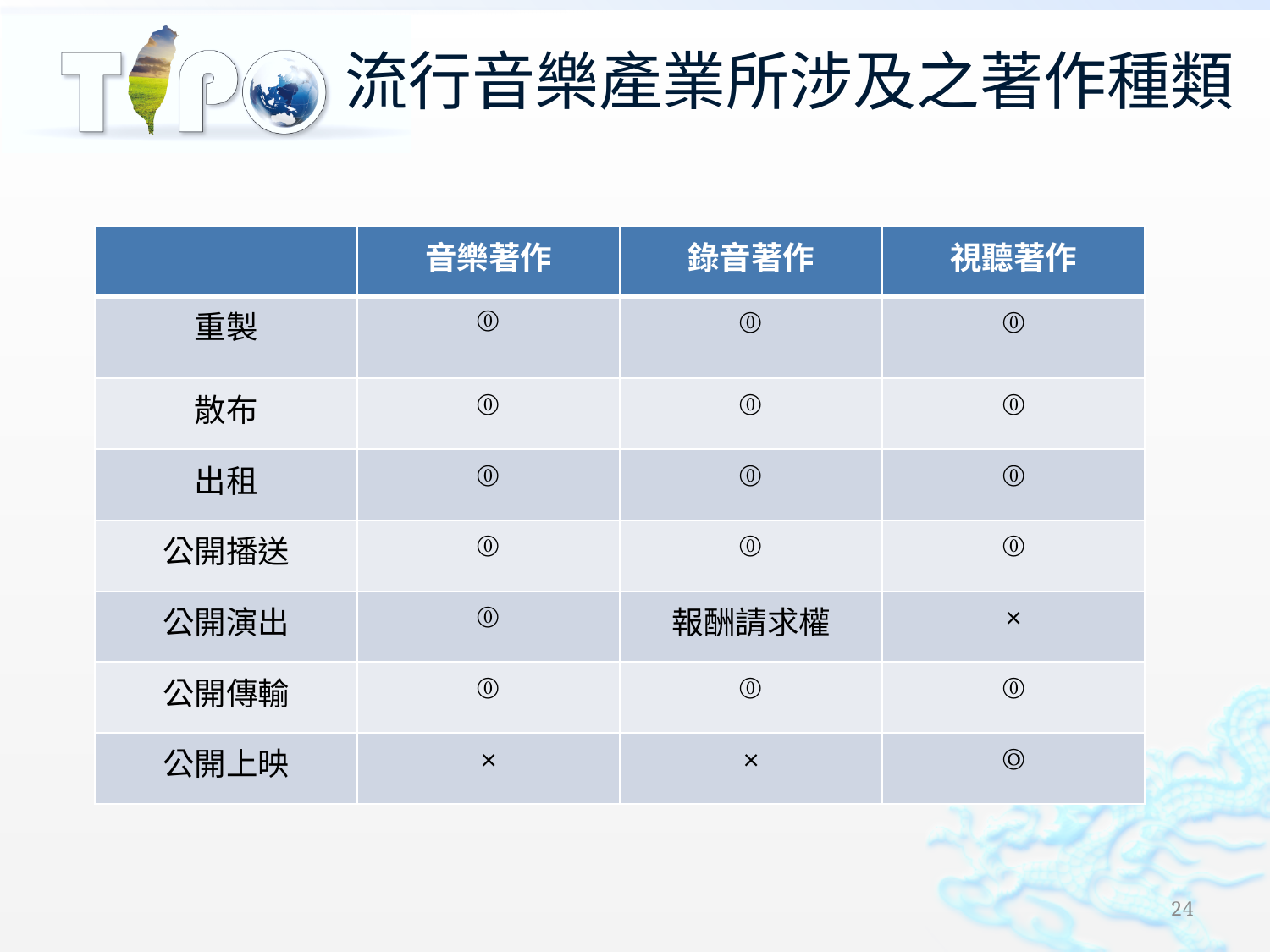

# 流行音樂產業所涉及之著作種類
|  | 音樂著作 | 錄音著作 | 視聽著作 |
| --- | --- | --- | --- |
| 重製 | ⓪ | ⓪ | ⓪ |
| 散布 | ⓪ | ⓪ | ⓪ |
| 出租 | ⓪ | ⓪ | ⓪ |
| 公開播送 | ⓪ | ⓪ | ⓪ |
| 公開演出 | ⓪ | 報酬請求權 | × |
| 公開傳輸 | ⓪ | ⓪ | ⓪ |
| 公開上映 | × | × | Ⓞ |
24